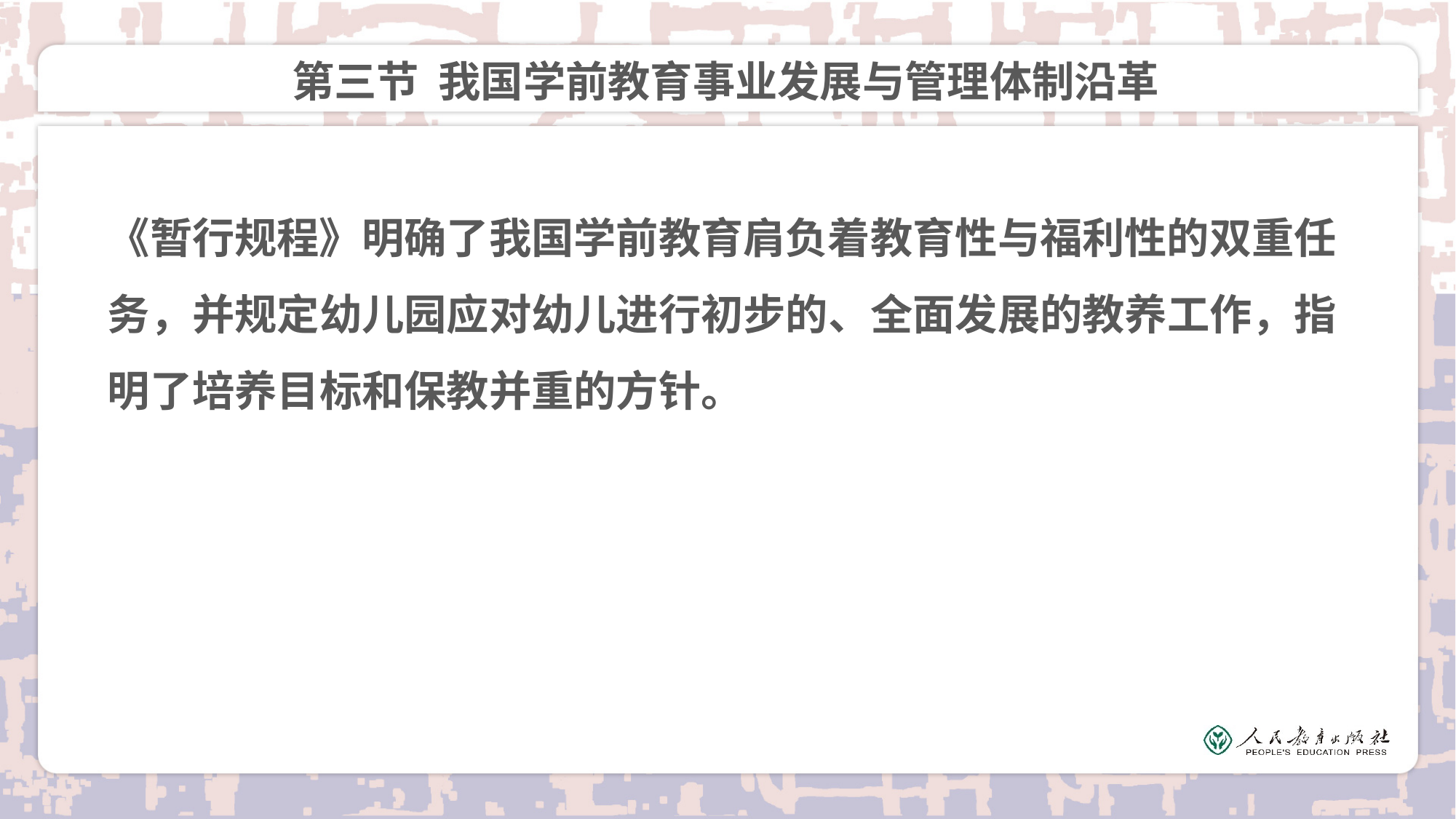

# 第三节  我国学前教育事业发展与管理体制沿革
《暂行规程》明确了我国学前教育肩负着教育性与福利性的双重任务，并规定幼儿园应对幼儿进行初步的、全面发展的教养工作，指明了培养目标和保教并重的方针。